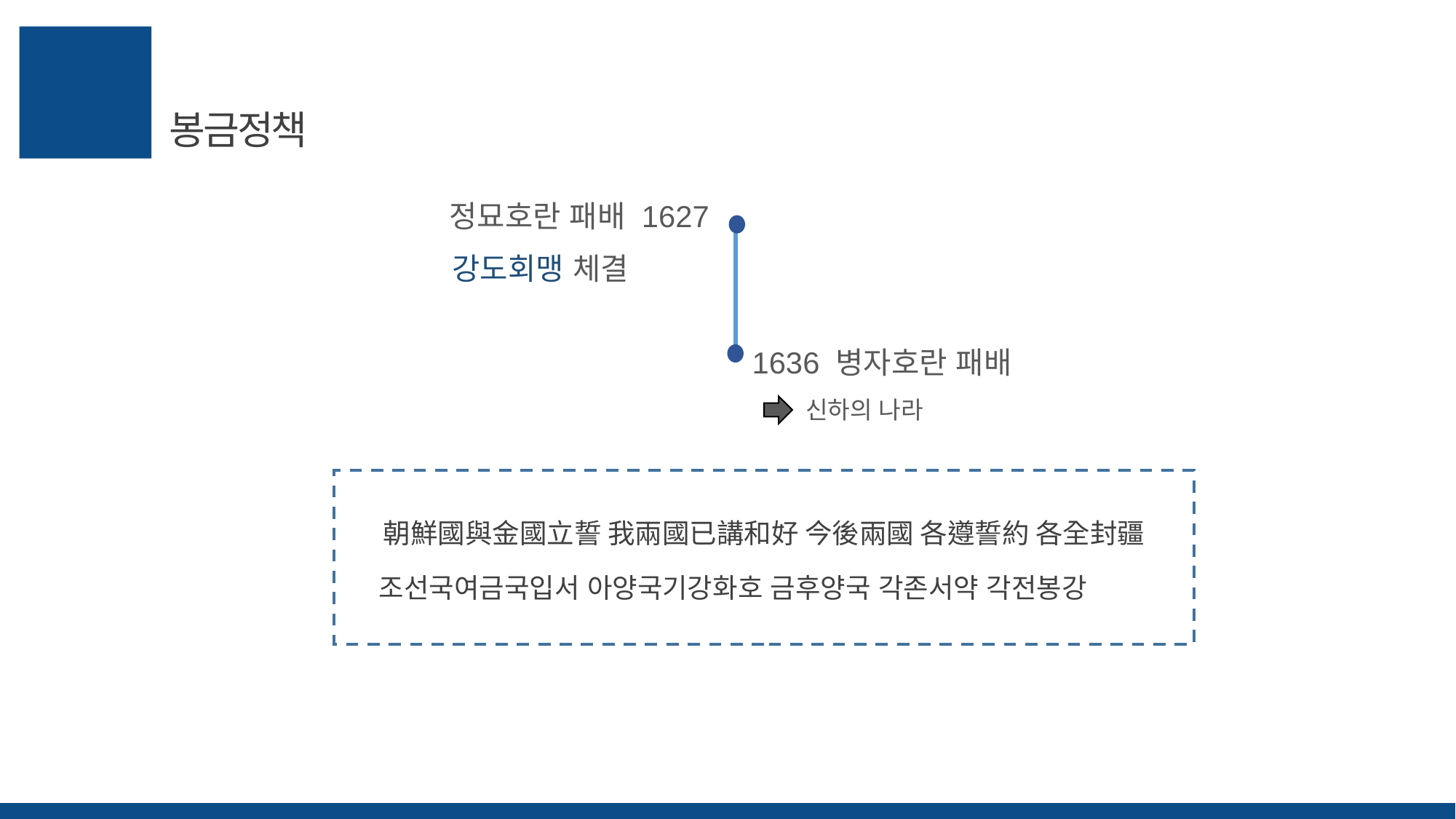

봉금정책
정묘호란 패배 1627

강도회맹 체결
1636 병자호란 패배
신하의 나라

朝鮮國與金國立誓 我兩國已講和好 今後兩國 各遵誓約 各全封疆
조선국여금국입서 아양국기강화호 금후양국 각존서약 각전봉강